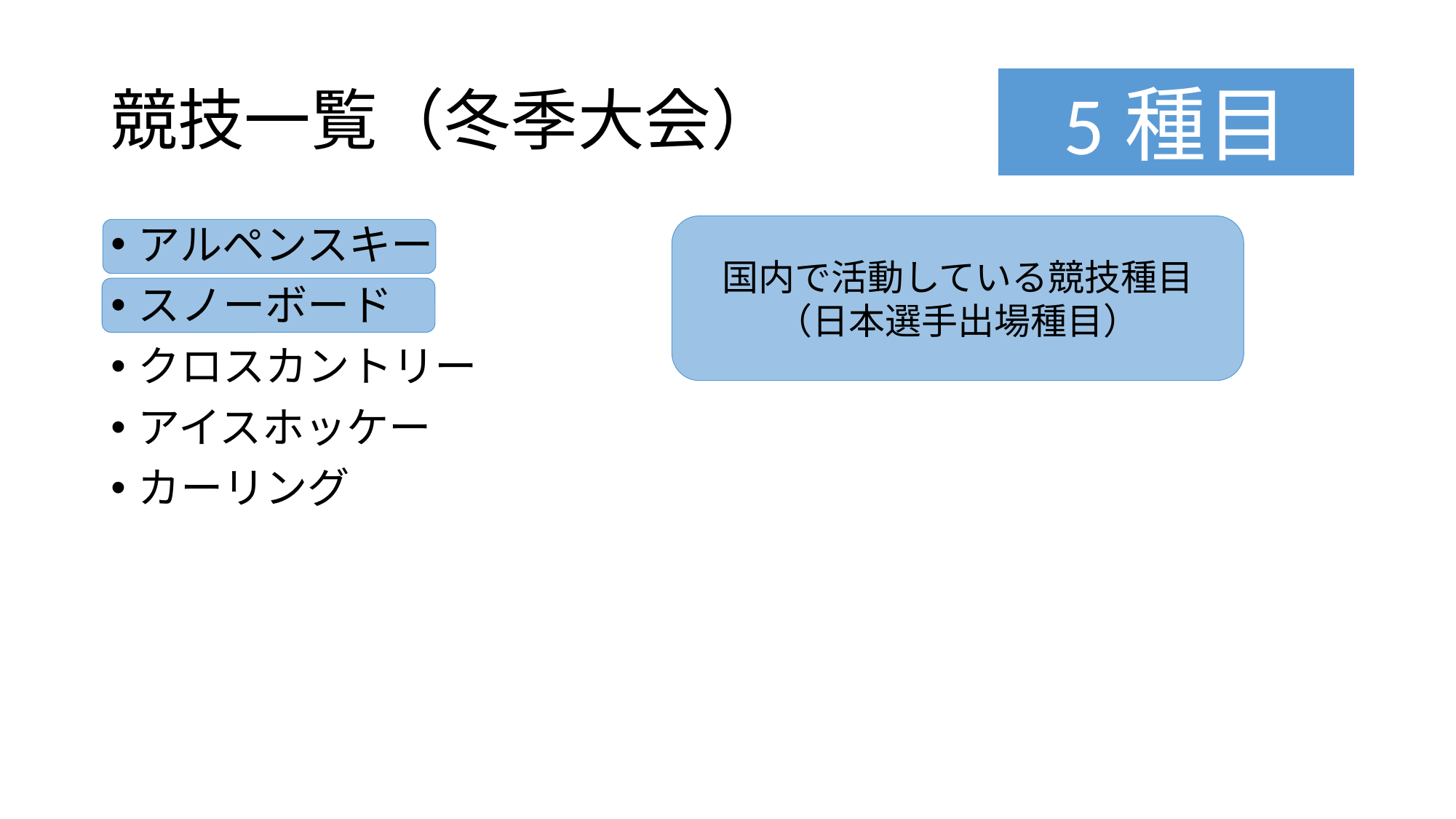

# 競技一覧（冬季大会）
5種目
国内で活動している競技種目
（日本選手出場種目）
アルペンスキー
スノーボード
クロスカントリー
アイスホッケー
カーリング